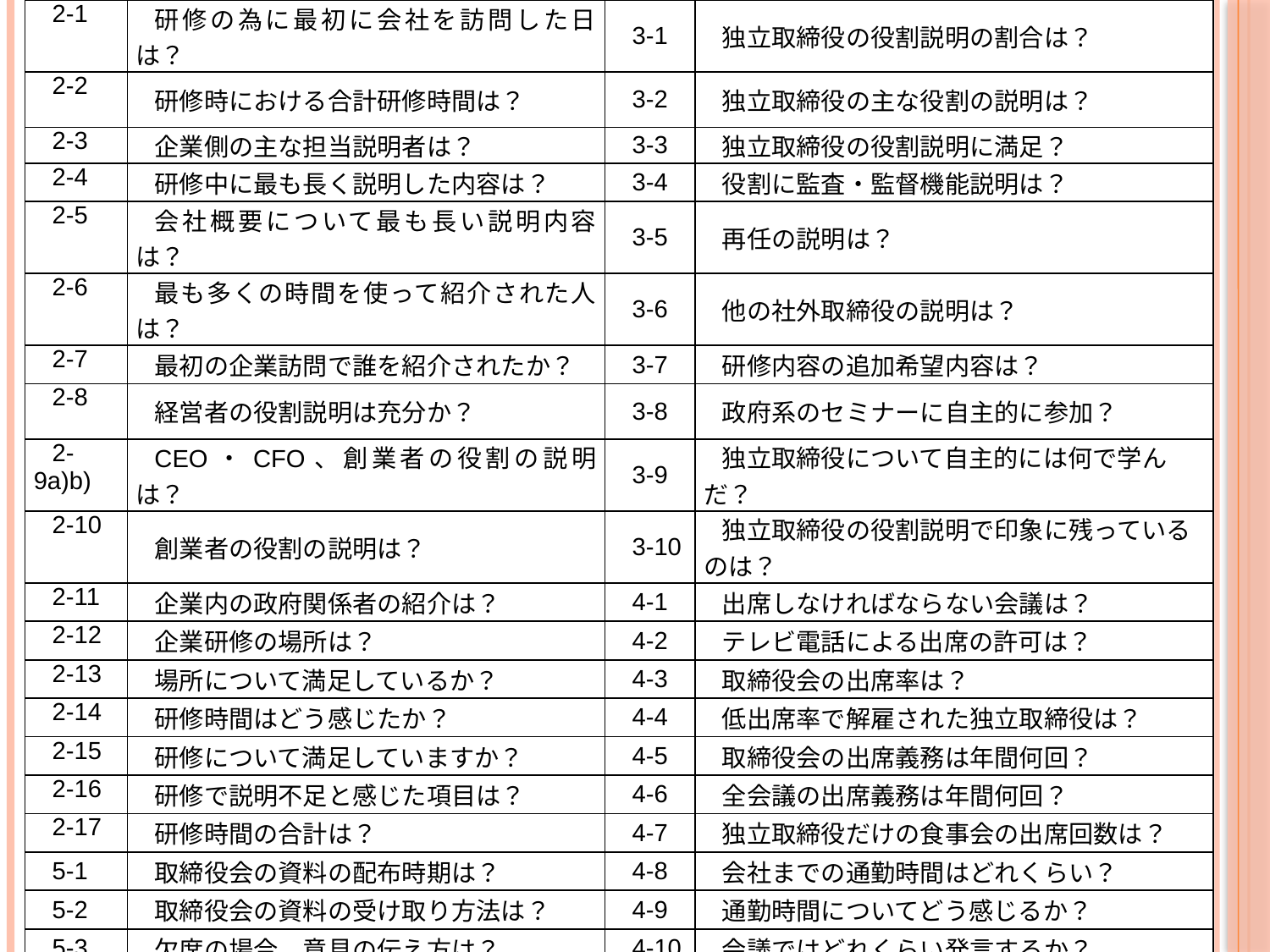

| 2-1 | 研修の為に最初に会社を訪問した日は？ | 3-1 | 独立取締役の役割説明の割合は？ |
| --- | --- | --- | --- |
| 2-2 | 研修時における合計研修時間は？ | 3-2 | 独立取締役の主な役割の説明は？ |
| 2-3 | 企業側の主な担当説明者は？ | 3-3 | 独立取締役の役割説明に満足？ |
| 2-4 | 研修中に最も長く説明した内容は？ | 3-4 | 役割に監査・監督機能説明は？ |
| 2-5 | 会社概要について最も長い説明内容は？ | 3-5 | 再任の説明は？ |
| 2-6 | 最も多くの時間を使って紹介された人は？ | 3-6 | 他の社外取締役の説明は？ |
| 2-7 | 最初の企業訪問で誰を紹介されたか？ | 3-7 | 研修内容の追加希望内容は？ |
| 2-8 | 経営者の役割説明は充分か？ | 3-8 | 政府系のセミナーに自主的に参加？ |
| 2-9a)b) | CEO・CFO、創業者の役割の説明は？ | 3-9 | 独立取締役について自主的には何で学んだ？ |
| 2-10 | 創業者の役割の説明は？ | 3-10 | 独立取締役の役割説明で印象に残っているのは？ |
| 2-11 | 企業内の政府関係者の紹介は？ | 4-1 | 出席しなければならない会議は？ |
| 2-12 | 企業研修の場所は？ | 4-2 | テレビ電話による出席の許可は？ |
| 2-13 | 場所について満足しているか？ | 4-3 | 取締役会の出席率は？ |
| 2-14 | 研修時間はどう感じたか？ | 4-4 | 低出席率で解雇された独立取締役は？ |
| 2-15 | 研修について満足していますか？ | 4-5 | 取締役会の出席義務は年間何回？ |
| 2-16 | 研修で説明不足と感じた項目は？ | 4-6 | 全会議の出席義務は年間何回？ |
| 2-17 | 研修時間の合計は？ | 4-7 | 独立取締役だけの食事会の出席回数は？ |
| 5-1 | 取締役会の資料の配布時期は？ | 4-8 | 会社までの通勤時間はどれくらい？ |
| 5-2 | 取締役会の資料の受け取り方法は？ | 4-9 | 通勤時間についてどう感じるか？ |
| 5-3 | 欠席の場合、意見の伝え方は？ | 4-10 | 会議ではどれくらい発言するか？ |
| 5-4 | 取締役会の開催回数は？ | 5-6 | 取締役会でのアドバイスは反映されているか？ |
| 5-5 | 専門委員会での発言回数は？ | 5-7 | 反対意見を述べたい場合でも発言しているか？ |
20